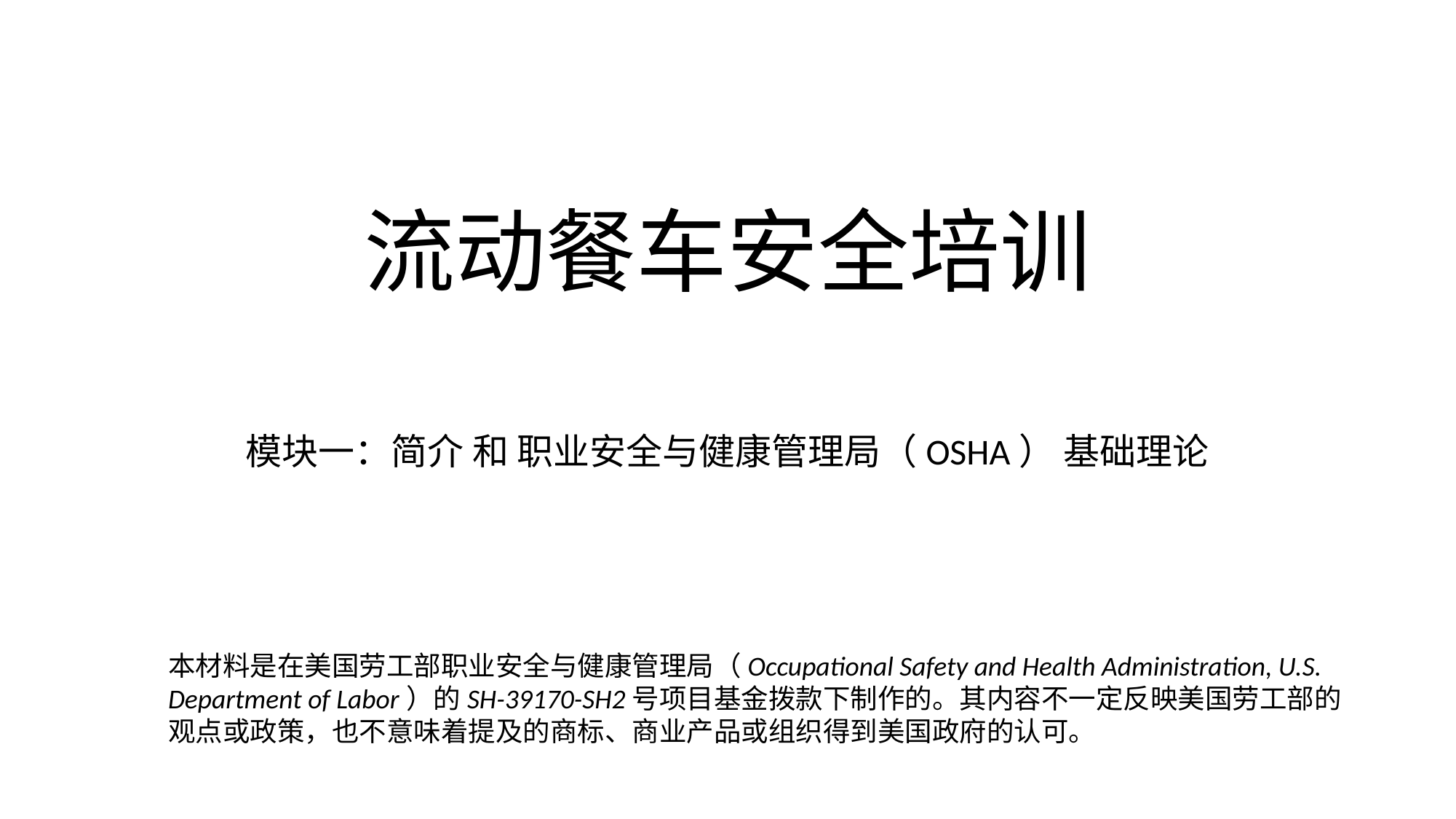

# 流动餐车安全培训
模块一：简介 和 职业安全与健康管理局（OSHA） 基础理论
本材料是在美国劳工部职业安全与健康管理局（Occupational Safety and Health Administration, U.S. Department of Labor）的SH-39170-SH2号项目基金拨款下制作的。其内容不一定反映美国劳工部的观点或政策，也不意味着提及的商标、商业产品或组织得到美国政府的认可。